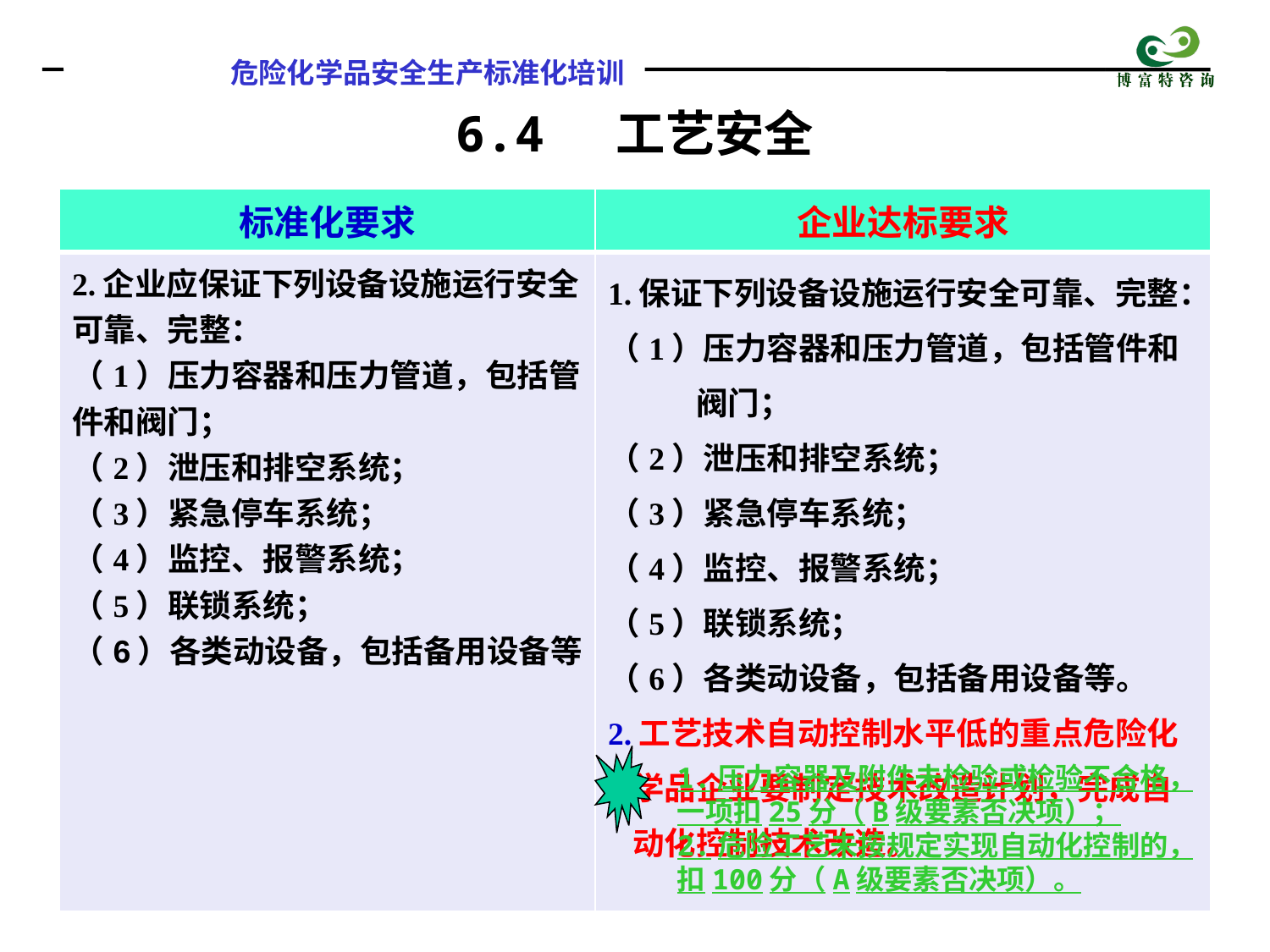

6.4  工艺安全
| 标准化要求 | 企业达标要求 |
| --- | --- |
| 2.企业应保证下列设备设施运行安全可靠、完整： （1）压力容器和压力管道，包括管件和阀门； （2）泄压和排空系统； （3）紧急停车系统； （4）监控、报警系统； （5）联锁系统； （6）各类动设备，包括备用设备等 | 1.保证下列设备设施运行安全可靠、完整： （1）压力容器和压力管道，包括管件和 阀门； （2）泄压和排空系统； （3）紧急停车系统； （4）监控、报警系统； （5）联锁系统； （6）各类动设备，包括备用设备等。 2.工艺技术自动控制水平低的重点危险化学品企业要制定技术改造计划，完成自动化控制技术改造。 |

1.压力容器及附件未检验或检验不合格，一项扣25分（B级要素否决项）；
2.危险工艺未按规定实现自动化控制的，扣100分（A级要素否决项）。